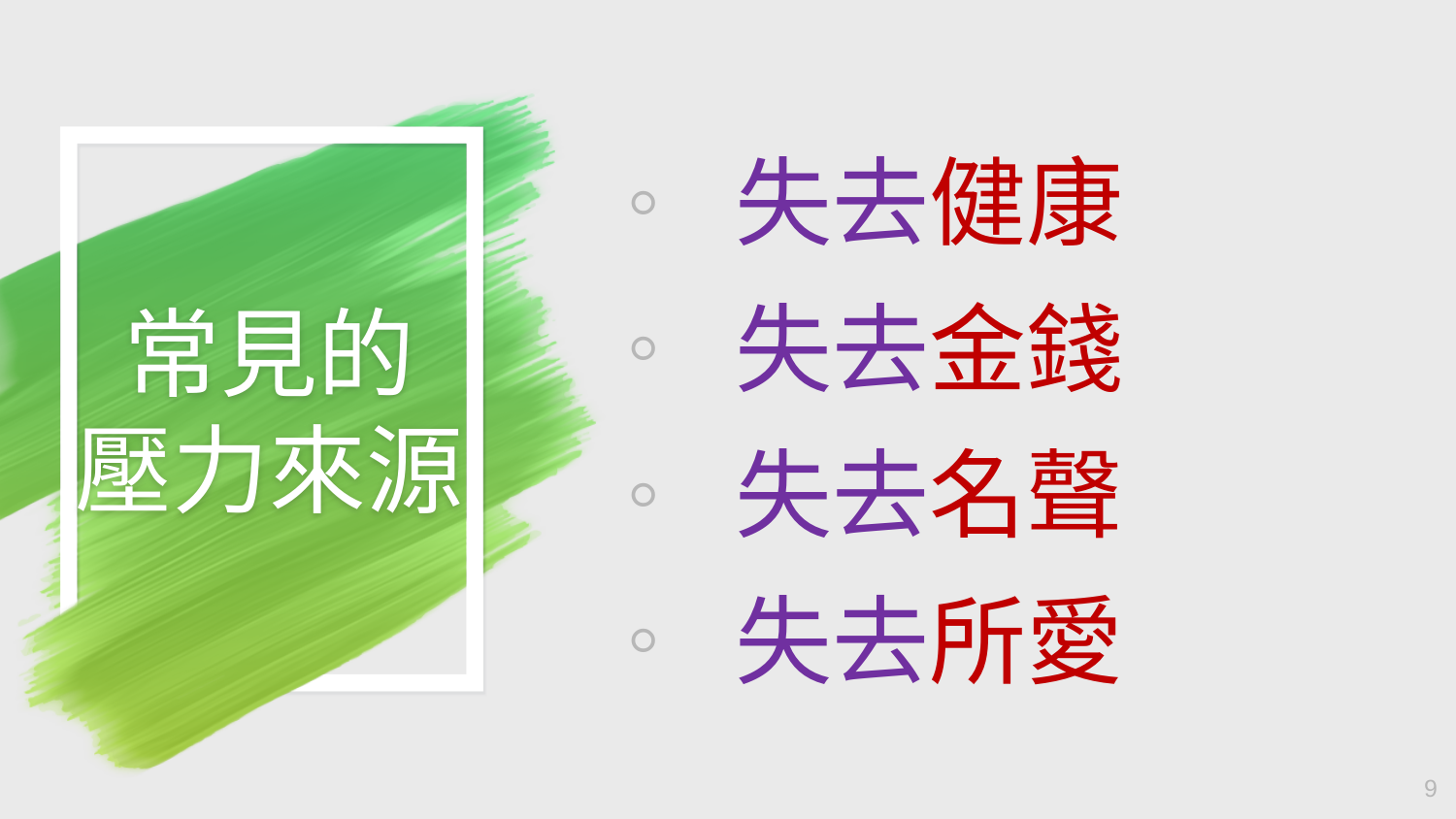

失去健康
失去金錢
失去名聲
失去所愛
# 常見的 壓力來源

9